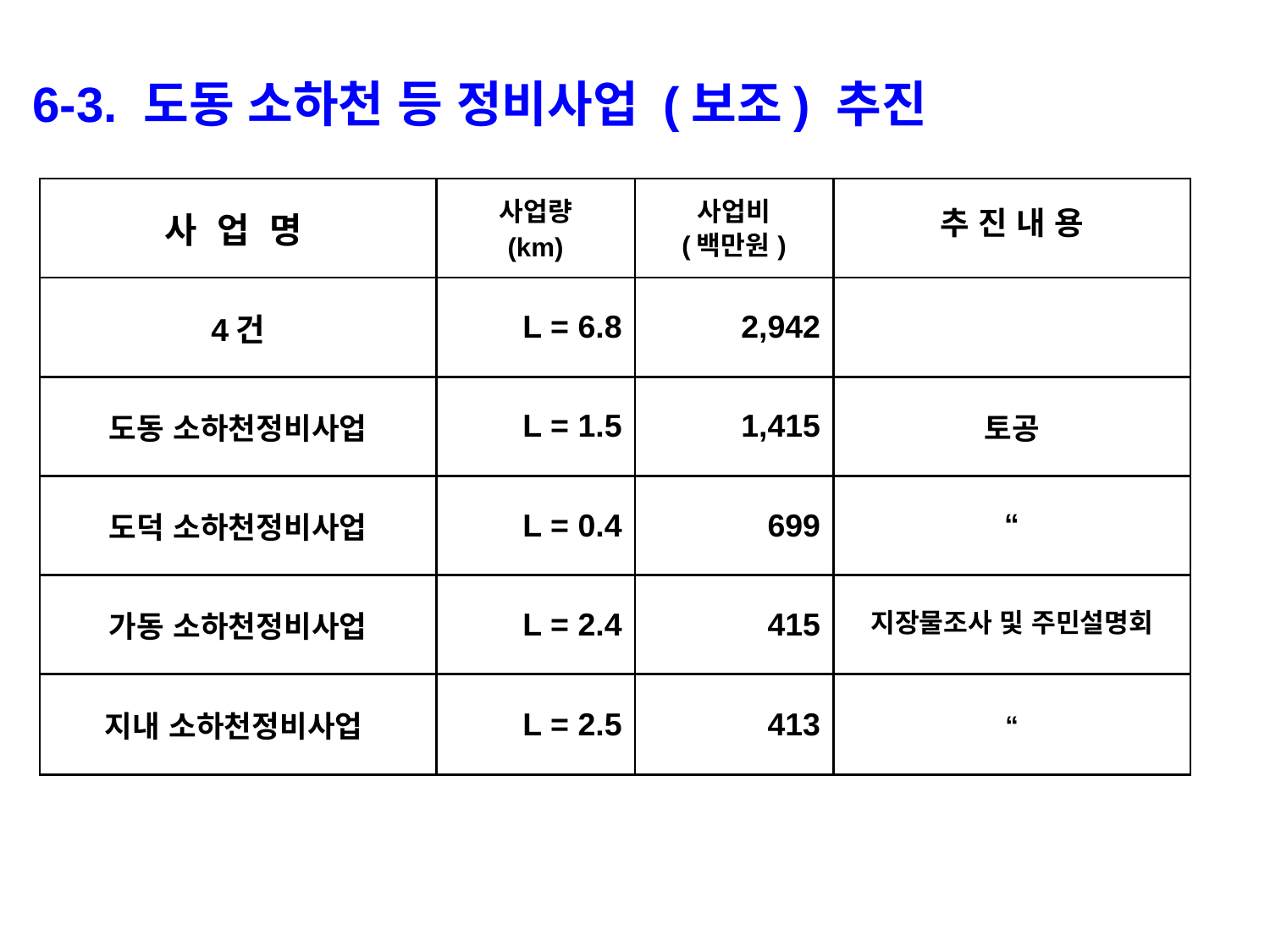

6-3. 도동 소하천 등 정비사업 (보조) 추진

| 사 업 명 | 사업량 (km) | 사업비 (백만원) | 추 진 내 용 |
| --- | --- | --- | --- |
| 4건 | L = 6.8 | 2,942 |  |
| 도동 소하천정비사업 | L = 1.5 | 1,415 | 토공 |
| 도덕 소하천정비사업 | L = 0.4 | 699 | “ |
| 가동 소하천정비사업 | L = 2.4 | 415 | 지장물조사 및 주민설명회 |
| 지내 소하천정비사업 | L = 2.5 | 413 | “ |